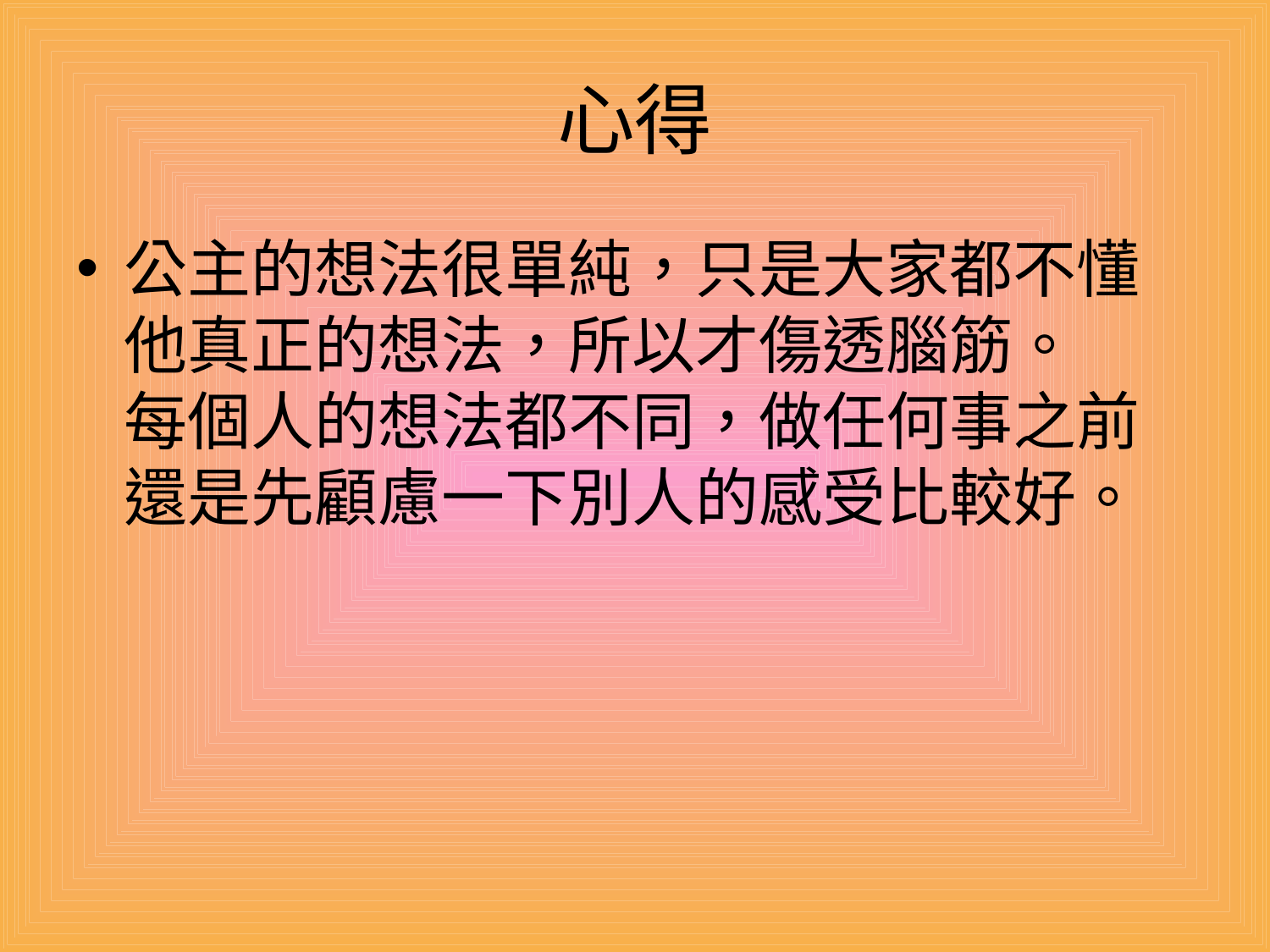

# 心得
公主的想法很單純，只是大家都不懂他真正的想法，所以才傷透腦筋。
每個人的想法都不同，做任何事之前還是先顧慮一下別人的感受比較好。